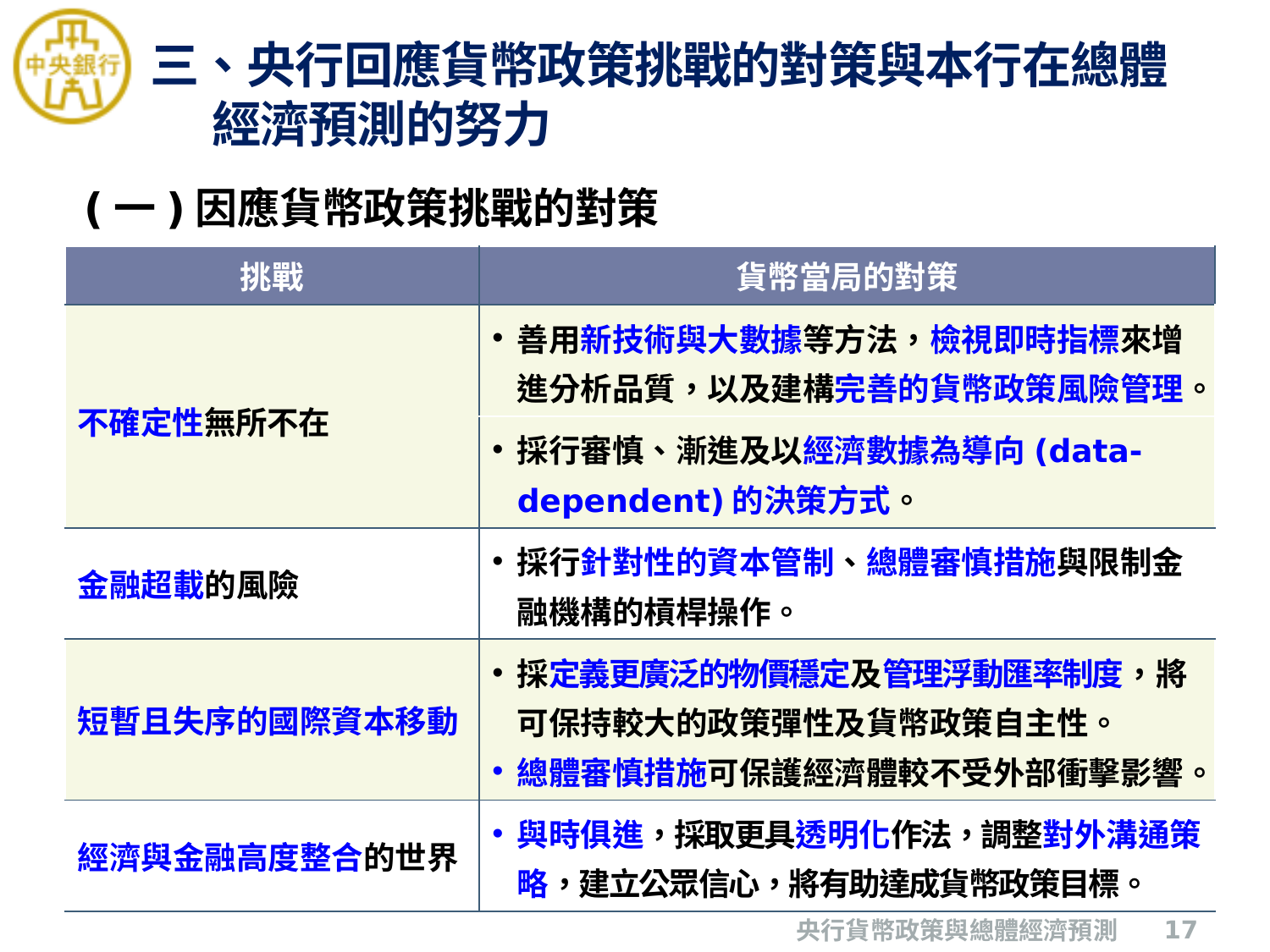

# 三、央行回應貨幣政策挑戰的對策與本行在總體 經濟預測的努力
(一)因應貨幣政策挑戰的對策

| 挑戰 | 貨幣當局的對策 |
| --- | --- |
| 不確定性無所不在 | 善用新技術與大數據等方法，檢視即時指標來增進分析品質，以及建構完善的貨幣政策風險管理。 |
|  | 採行審慎、漸進及以經濟數據為導向(data-dependent)的決策方式。 |
| 金融超載的風險 | 採行針對性的資本管制、總體審慎措施與限制金融機構的槓桿操作。 |
| 短暫且失序的國際資本移動 | 採定義更廣泛的物價穩定及管理浮動匯率制度，將可保持較大的政策彈性及貨幣政策自主性。 總體審慎措施可保護經濟體較不受外部衝擊影響。 |
| 經濟與金融高度整合的世界 | 與時俱進，採取更具透明化作法，調整對外溝通策略，建立公眾信心，將有助達成貨幣政策目標。 |
17
央行貨幣政策與總體經濟預測